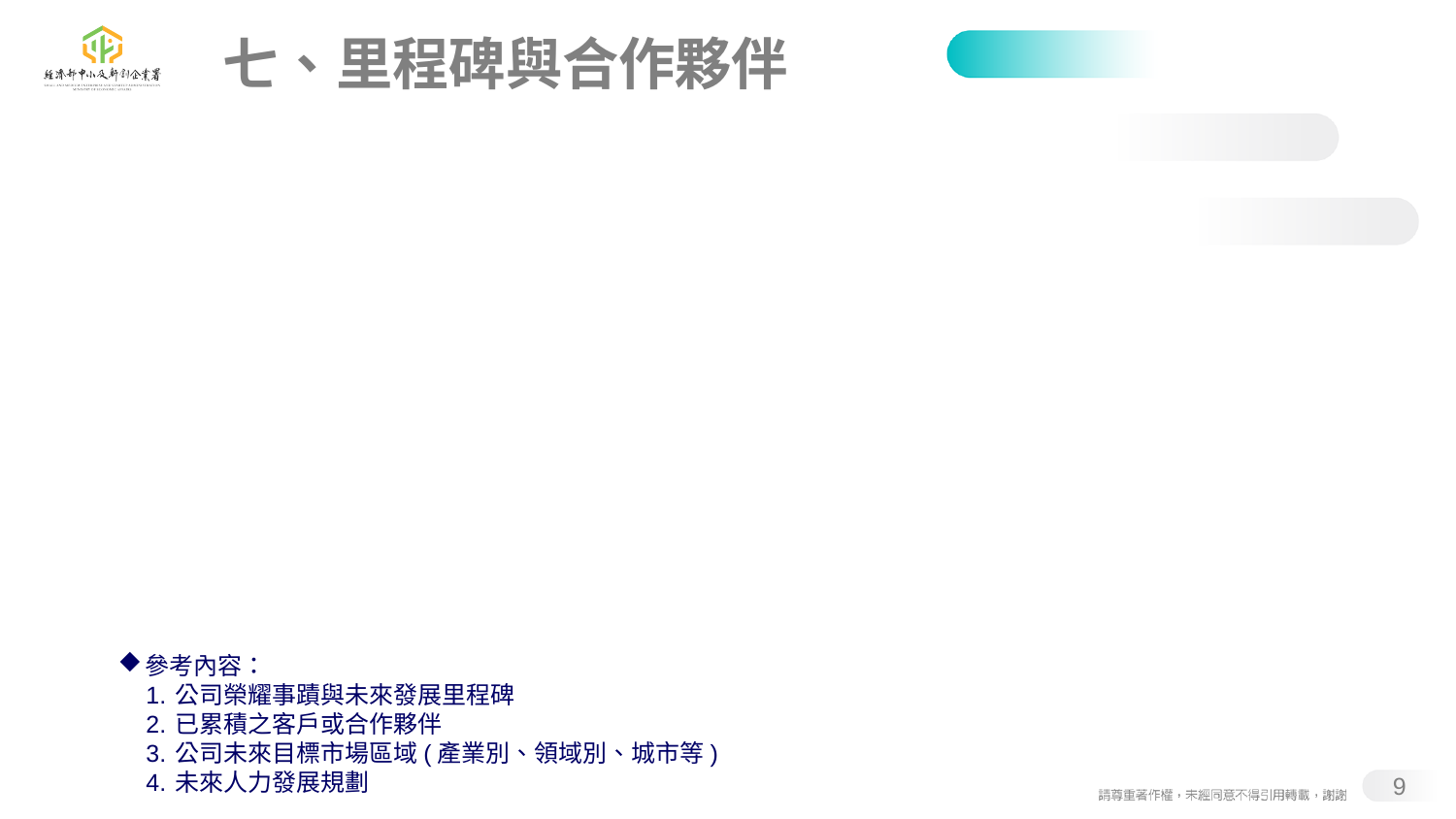

# 七、里程碑與合作夥伴

參考內容：
公司榮耀事蹟與未來發展里程碑
已累積之客戶或合作夥伴
公司未來目標市場區域(產業別、領域別、城市等)
未來人力發展規劃
9